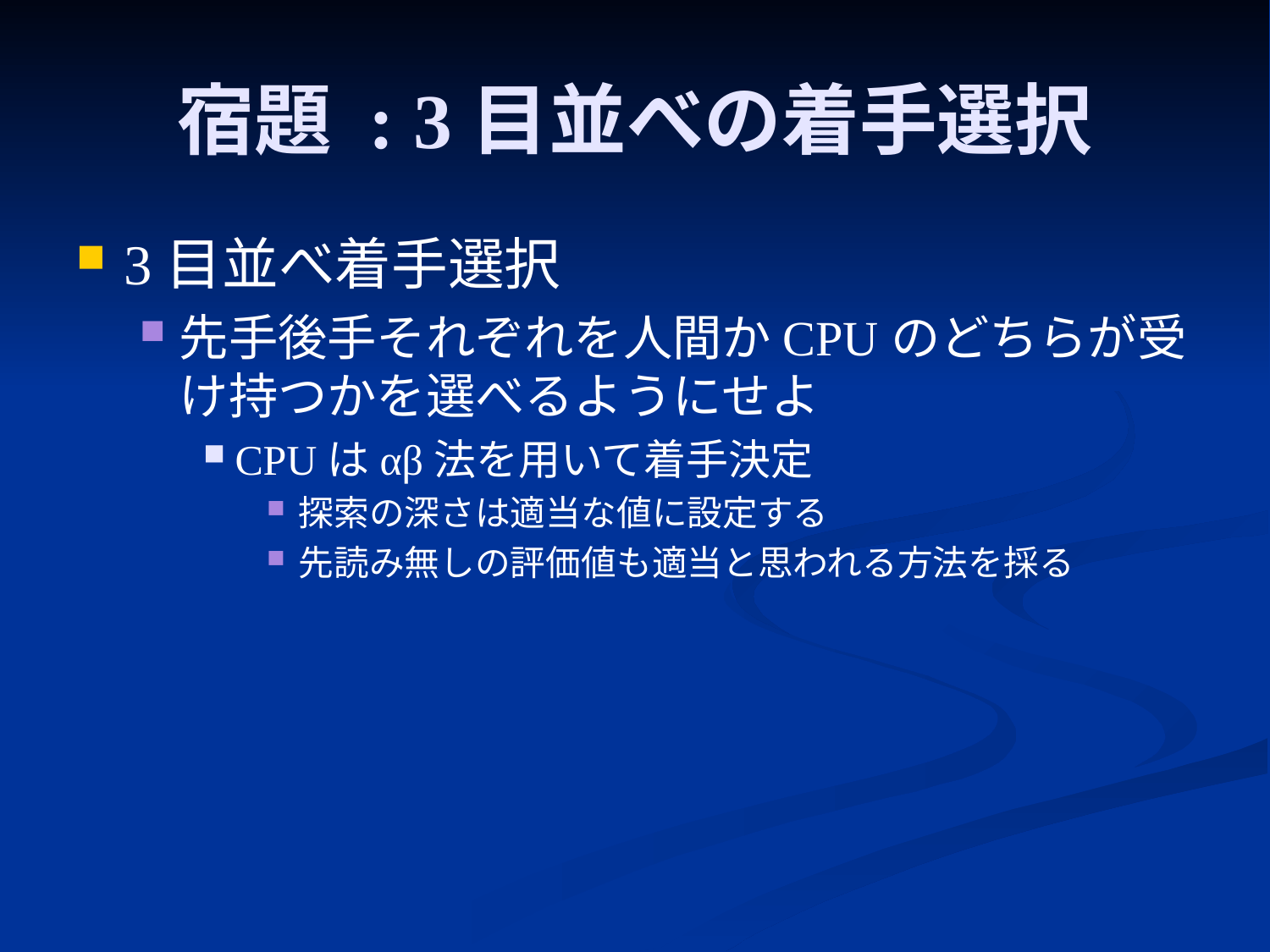

3目並べ着手選択
先手後手それぞれを人間かCPUのどちらが受け持つかを選べるようにせよ
CPUはαβ法を用いて着手決定
探索の深さは適当な値に設定する
先読み無しの評価値も適当と思われる方法を採る
# 宿題 : 3目並べの着手選択